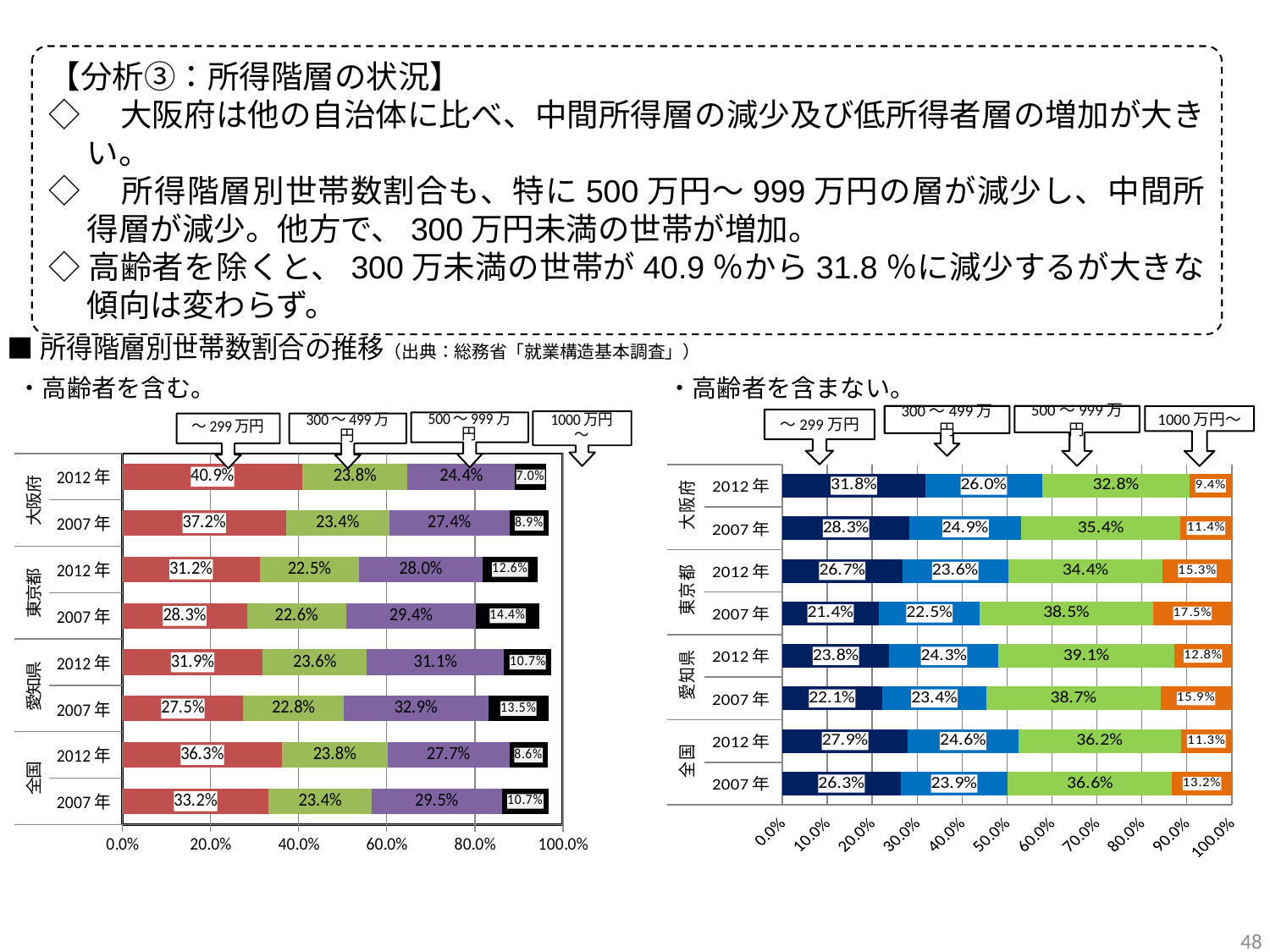

【分析③：所得階層の状況】
◇　大阪府は他の自治体に比べ、中間所得層の減少及び低所得者層の増加が大きい。
◇　所得階層別世帯数割合も、特に500万円～999万円の層が減少し、中間所得層が減少。他方で、300万円未満の世帯が増加。
◇高齢者を除くと、300万未満の世帯が40.9％から31.8％に減少するが大きな傾向は変わらず。
■所得階層別世帯数割合の推移（出典：総務省「就業構造基本調査」）
・高齢者を含む。
・高齢者を含まない。

### Chart

| Category | ～300万円 | 300～500万円 | 500～1000万円 | 1000万～ |
|---|---|---|---|---|
| 2007年 | 0.3321869832812787 | 0.2340812358380795 | 0.2947114795762141 | 0.1071004807397881 |
| 2012年 | 0.36304863143079374 | 0.23843105300196304 | 0.27706026149116636 | 0.08642357124337939 |
| 2007年 | 0.27463863337713534 | 0.22760910159762085 | 0.3291375613804551 | 0.1352790649422505 |
| 2012年 | 0.31892411143131605 | 0.23621186524893173 | 0.31133856702772533 | 0.10689323925933288 |
| 2007年 | 0.28264244048299864 | 0.22564990768124704 | 0.29406382248656066 | 0.14406627342690478 |
| 2012年 | 0.3121211188725113 | 0.22506692925500815 | 0.27990276025479277 | 0.12556543680955165 |
| 2007年 | 0.37156806131555464 | 0.2337393039004672 | 0.2735314189721245 | 0.08858732741876214 |
| 2012年 | 0.40917961324986696 | 0.23843677927870846 | 0.24360696454368047 | 0.07017766175836987 |
300～499万円
500～999万円
1000万円～
～299万円

### Chart

| Category | ～299万円 | 300～499万円 | 500～999万円 | 1000万円以上 |
|---|---|---|---|---|
| 2012年 | 0.31815575728619205 | 0.25991399904443385 | 0.32804586717630196 | 0.09388437649307214 |
| 2007年 | 0.2831072860811968 | 0.24886225386383093 | 0.35380525390889017 | 0.1142252061460821 |
| 2012年 | 0.26654299654401303 | 0.23612522870502134 | 0.34394694043504775 | 0.15338483431591787 |
| 2007年 | 0.21443158611300203 | 0.22532334921715452 | 0.38529611980939416 | 0.1749489448604493 |
| 2012年 | 0.23778764634638677 | 0.24338197127862046 | 0.3908529903685334 | 0.12797739200645944 |
| 2007年 | 0.2213376688905085 | 0.2335033918259797 | 0.38661209844704825 | 0.15854684083646353 |
| 2012年 | 0.2790664470453857 | 0.24602574862185325 | 0.362291536803396 | 0.11261626752936506 |
| 2007年 | 0.2628281906812059 | 0.2389454582445962 | 0.3657654583102261 | 0.1324608927639718 |
48